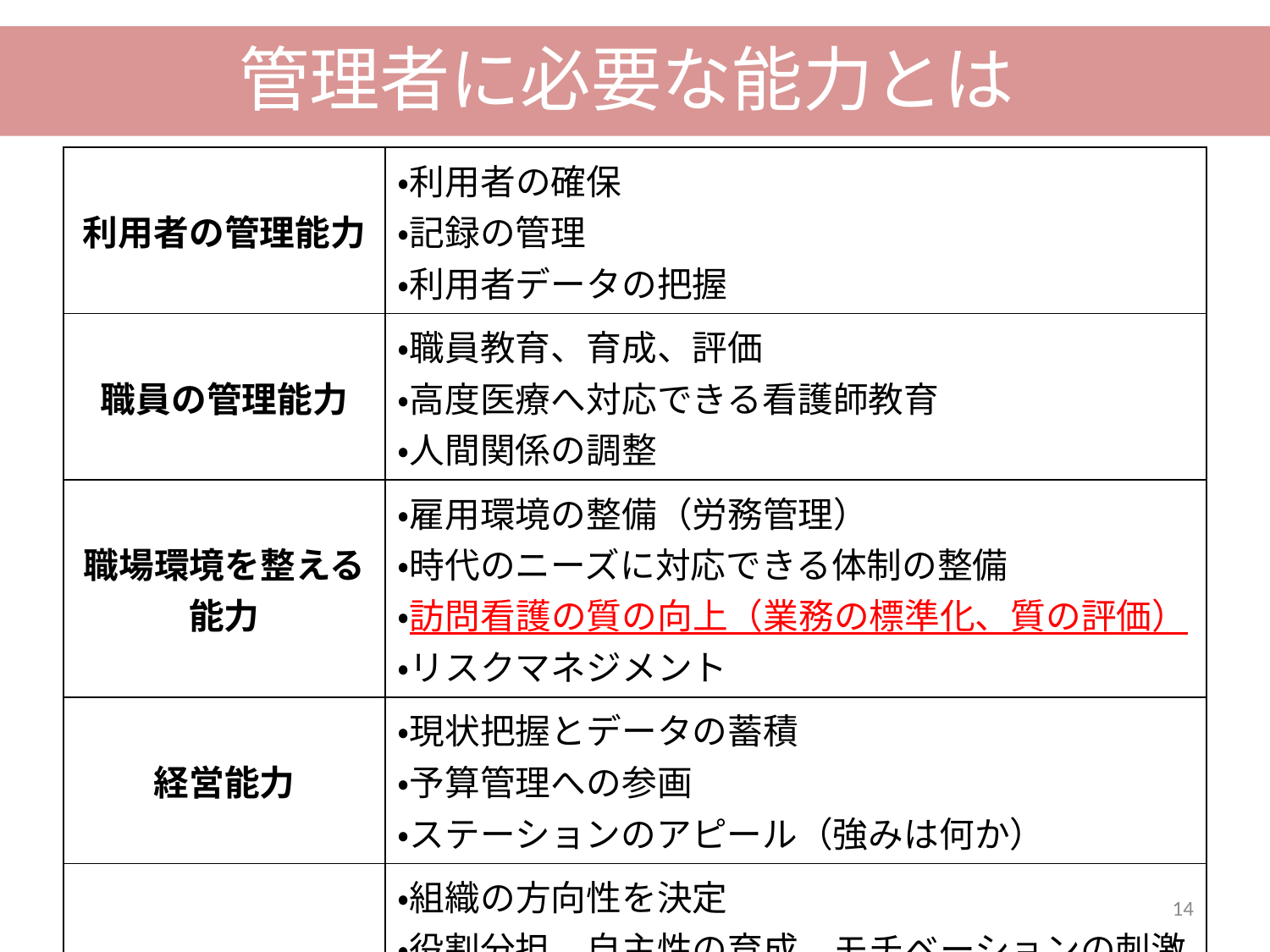

管理者に必要な能力とは
| 利用者の管理能力 | ・利用者の確保 ・記録の管理 ・利用者データの把握 |
| --- | --- |
| 職員の管理能力 | ・職員教育、育成、評価 ・高度医療へ対応できる看護師教育 ・人間関係の調整 |
| 職場環境を整える能力 | ・雇用環境の整備（労務管理） ・時代のニーズに対応できる体制の整備 ・訪問看護の質の向上（業務の標準化、質の評価） ・リスクマネジメント |
| 経営能力 | ・現状把握とデータの蓄積 ・予算管理への参画 ・ステーションのアピール（強みは何か） |
| リーダーシップ | ・組織の方向性を決定 ・役割分担、自主性の育成、モチベーションの刺激 ・スーパーバイズ ・事故対応、苦情対応 |
14